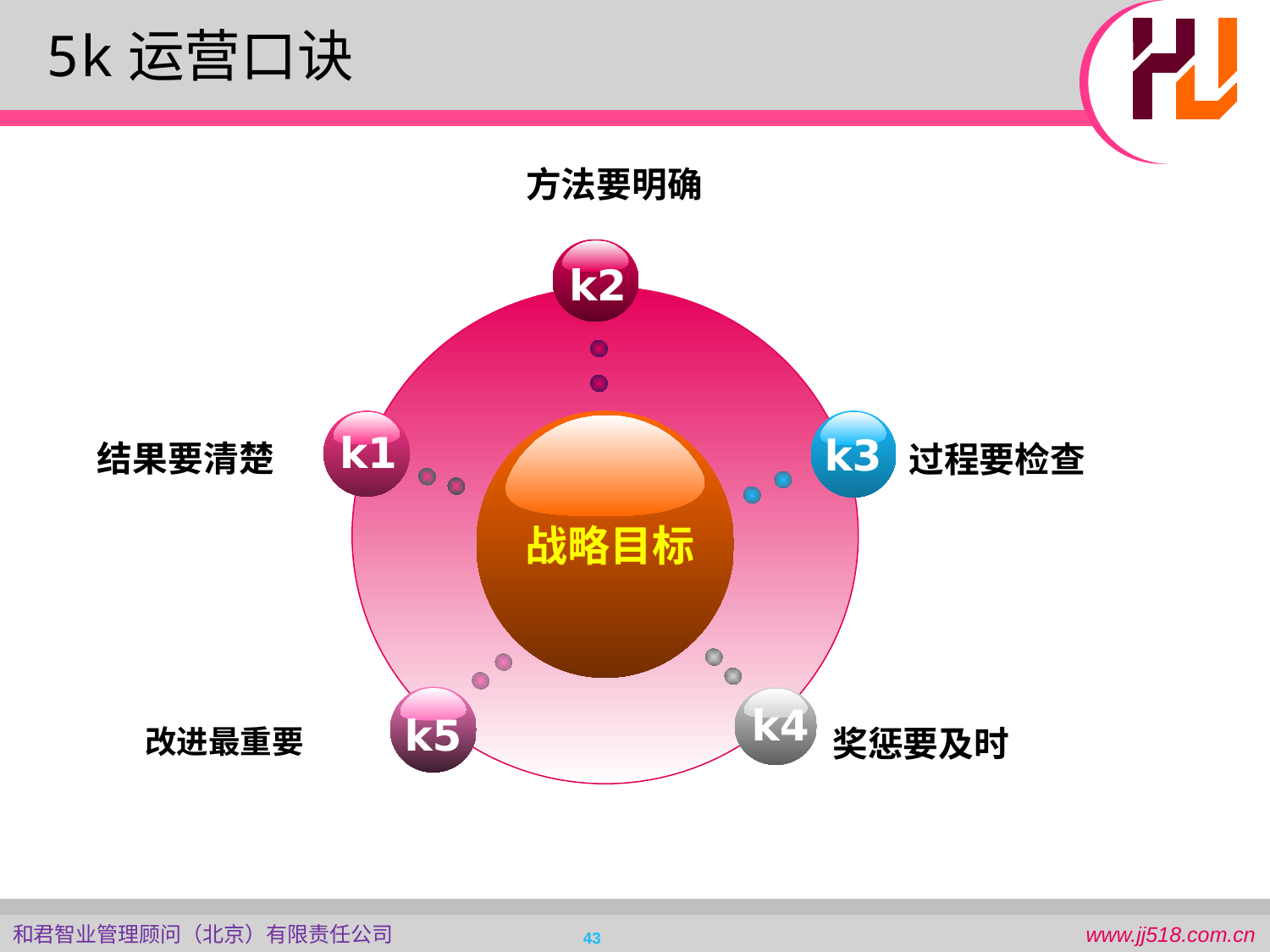

5k运营口诀
     方法要明确

k2

k1

k3
结果要清楚

过程要检查

战略目标

k5

k4
改进最重要

奖惩要及时

43